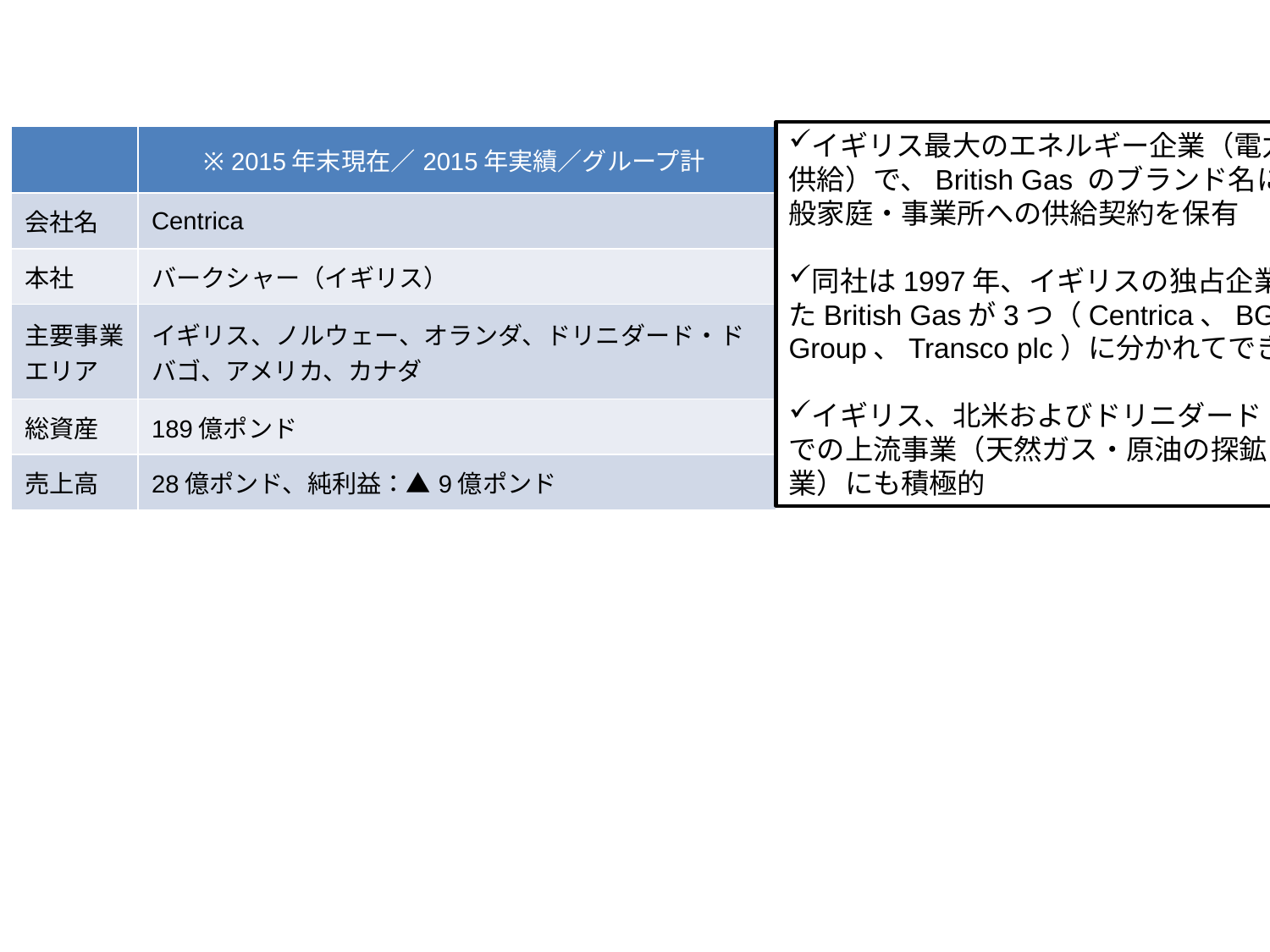

イギリス最大のエネルギー企業（電力・ガス供給）で、British Gas のブランド名にて、一般家庭・事業所への供給契約を保有

同社は1997年、イギリスの独占企業であったBritish Gasが3つ（Centrica、BG Group、Transco plc）に分かれてできた会社

イギリス、北米およびドリニダード・ドバゴでの上流事業（天然ガス・原油の探鉱・開発事業）にも積極的
|  | ※ 2015年末現在／2015年実績／グループ計 |
| --- | --- |
| 会社名 | Centrica |
| 本社 | バークシャー（イギリス） |
| 主要事業エリア | イギリス、ノルウェー、オランダ、ドリニダード・ドバゴ、アメリカ、カナダ |
| 総資産 | 189億ポンド |
| 売上高 | 28億ポンド、純利益：▲9億ポンド |
出典:総合エネルギー統計を基に資源エネルギー庁作成
出典:BP｢Statistical reiview of world energy 2015｣を基に資源エネルギー庁作成